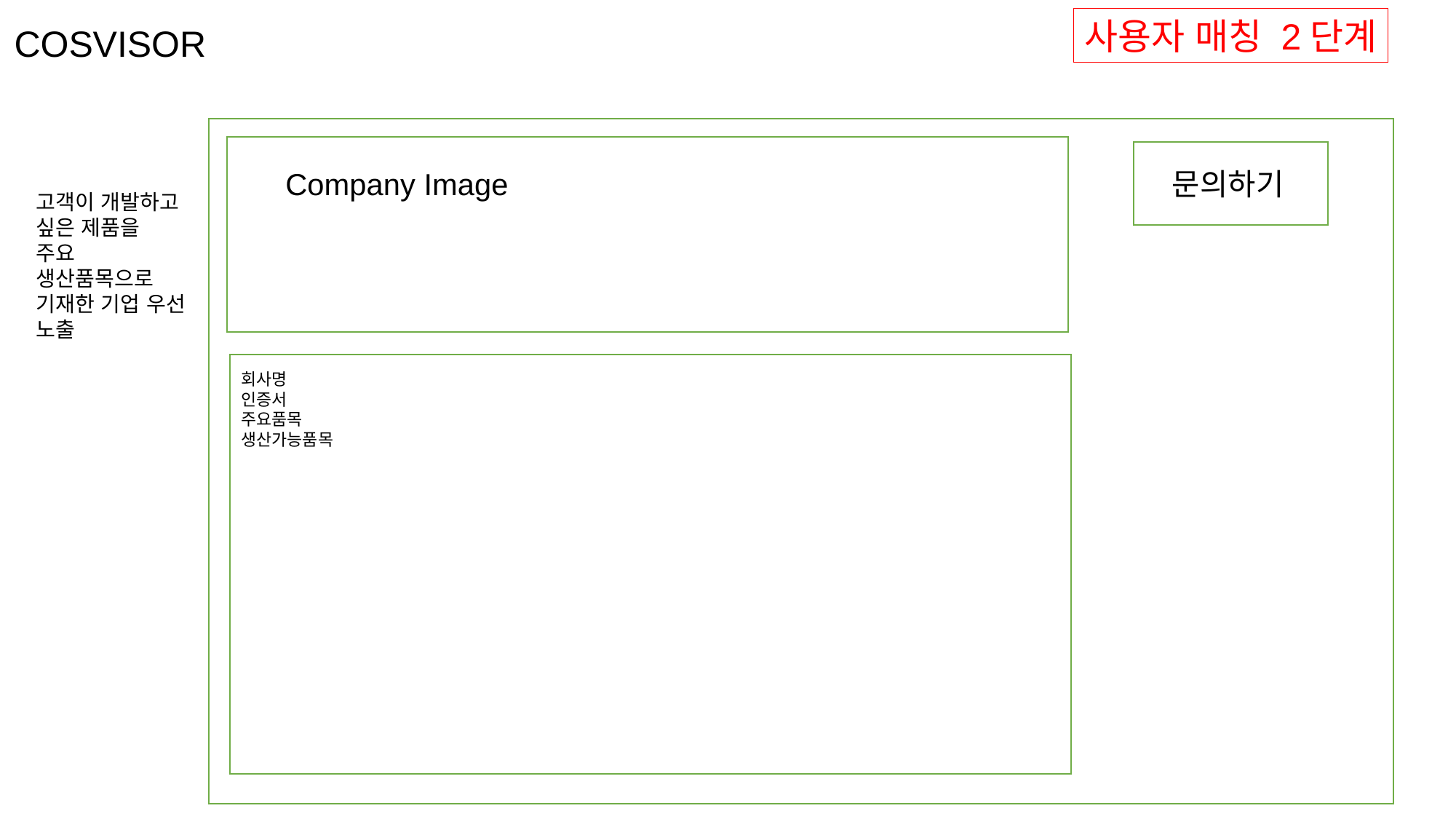

사용자 매칭 2단계
COSVISOR

Company Image
문의하기
고객이 개발하고 싶은 제품을
주요 생산품목으로 기재한 기업 우선 노출

회사명
인증서
주요품목
생산가능품목